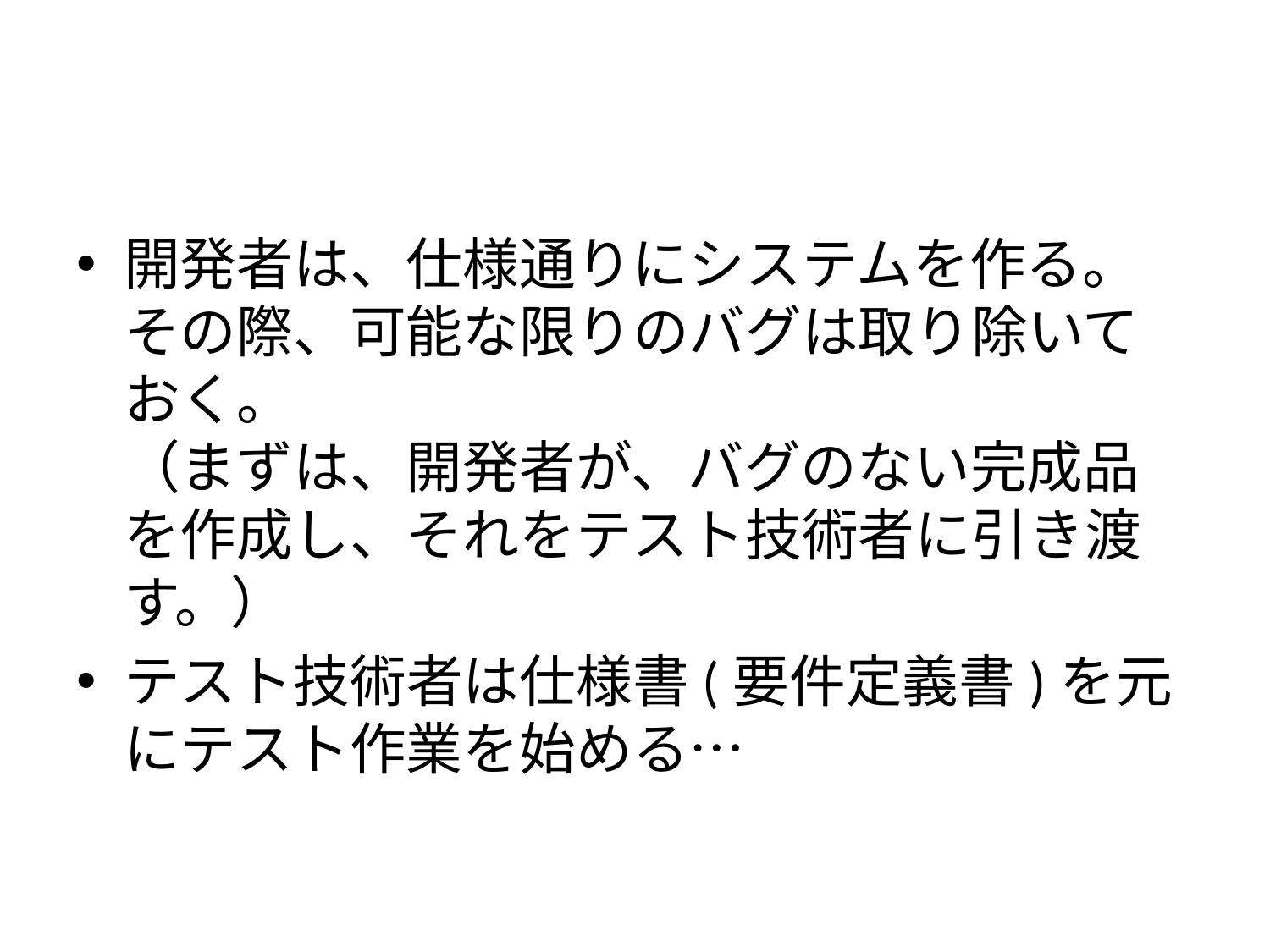

#
開発者は、仕様通りにシステムを作る。その際、可能な限りのバグは取り除いておく。
（まずは、開発者が、バグのない完成品を作成し、それをテスト技術者に引き渡す。）
テスト技術者は仕様書(要件定義書)を元にテスト作業を始める…